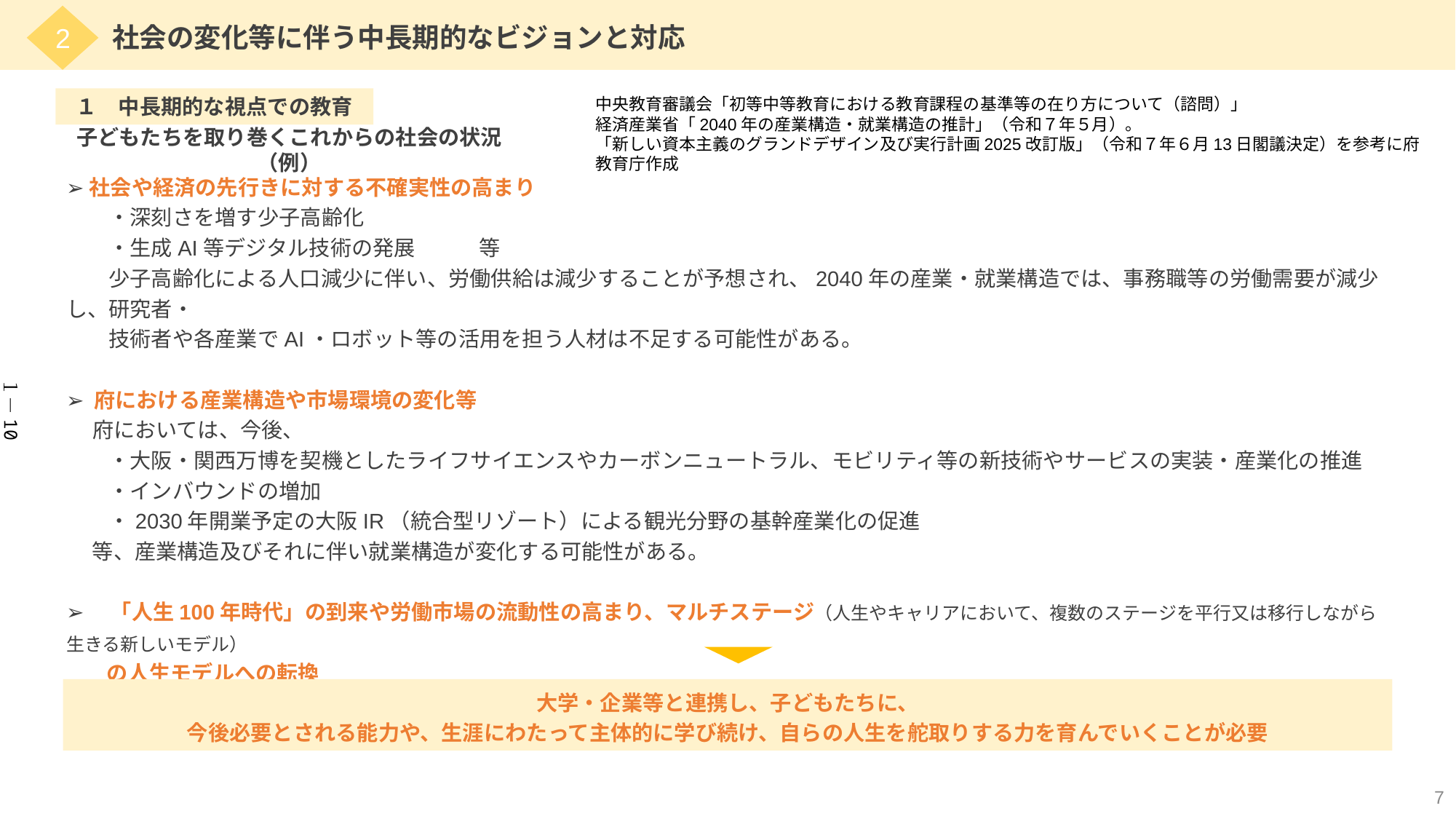

2
社会の変化等に伴う中長期的なビジョンと対応
１　中長期的な視点での教育
中央教育審議会「初等中等教育における教育課程の基準等の在り方について（諮問）」
経済産業省「2040年の産業構造・就業構造の推計」（令和７年５月）。
「新しい資本主義のグランドデザイン及び実行計画2025改訂版」（令和７年６月13日閣議決定）を参考に府教育庁作成
子どもたちを取り巻くこれからの社会の状況（例）
➢社会や経済の先行きに対する不確実性の高まり
　　・深刻さを増す少子高齢化
　　・生成AI等デジタル技術の発展　　　等
　　少子高齢化による人口減少に伴い、労働供給は減少することが予想され、2040年の産業・就業構造では、事務職等の労働需要が減少し、研究者・
　　技術者や各産業でAI・ロボット等の活用を担う人材は不足する可能性がある。

➢ 府における産業構造や市場環境の変化等
　 府においては、今後、
　　・大阪・関西万博を契機としたライフサイエンスやカーボンニュートラル、モビリティ等の新技術やサービスの実装・産業化の推進
　　・インバウンドの増加
　　・2030年開業予定の大阪IR（統合型リゾート）による観光分野の基幹産業化の促進
　 等、産業構造及びそれに伴い就業構造が変化する可能性がある。

➢　「人生100年時代」の到来や労働市場の流動性の高まり、マルチステージ（人生やキャリアにおいて、複数のステージを平行又は移行しながら生きる新しいモデル）
　　 の人生モデルへの転換
１－10

大学・企業等と連携し、子どもたちに、
　今後必要とされる能力や、生涯にわたって主体的に学び続け、自らの人生を舵取りする力を育んでいくことが必要
7